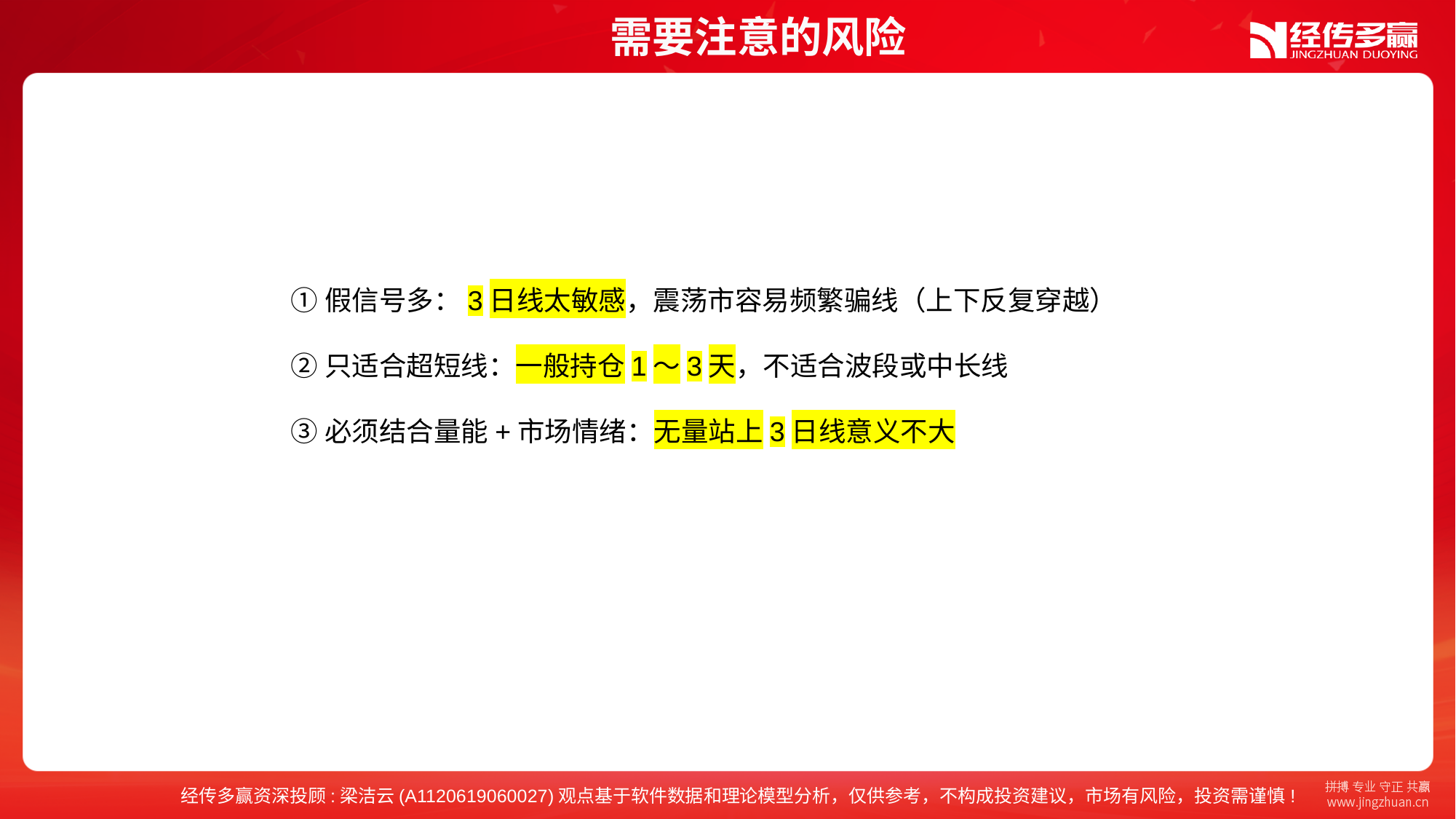

需要注意的风险
①假信号多：3日线太敏感，震荡市容易频繁骗线（上下反复穿越）

②只适合超短线：一般持仓1～3天，不适合波段或中长线

③必须结合量能+市场情绪：无量站上3日线意义不大
经传多赢资深投顾:梁洁云(A1120619060027)观点基于软件数据和理论模型分析，仅供参考，不构成投资建议，市场有风险，投资需谨慎!